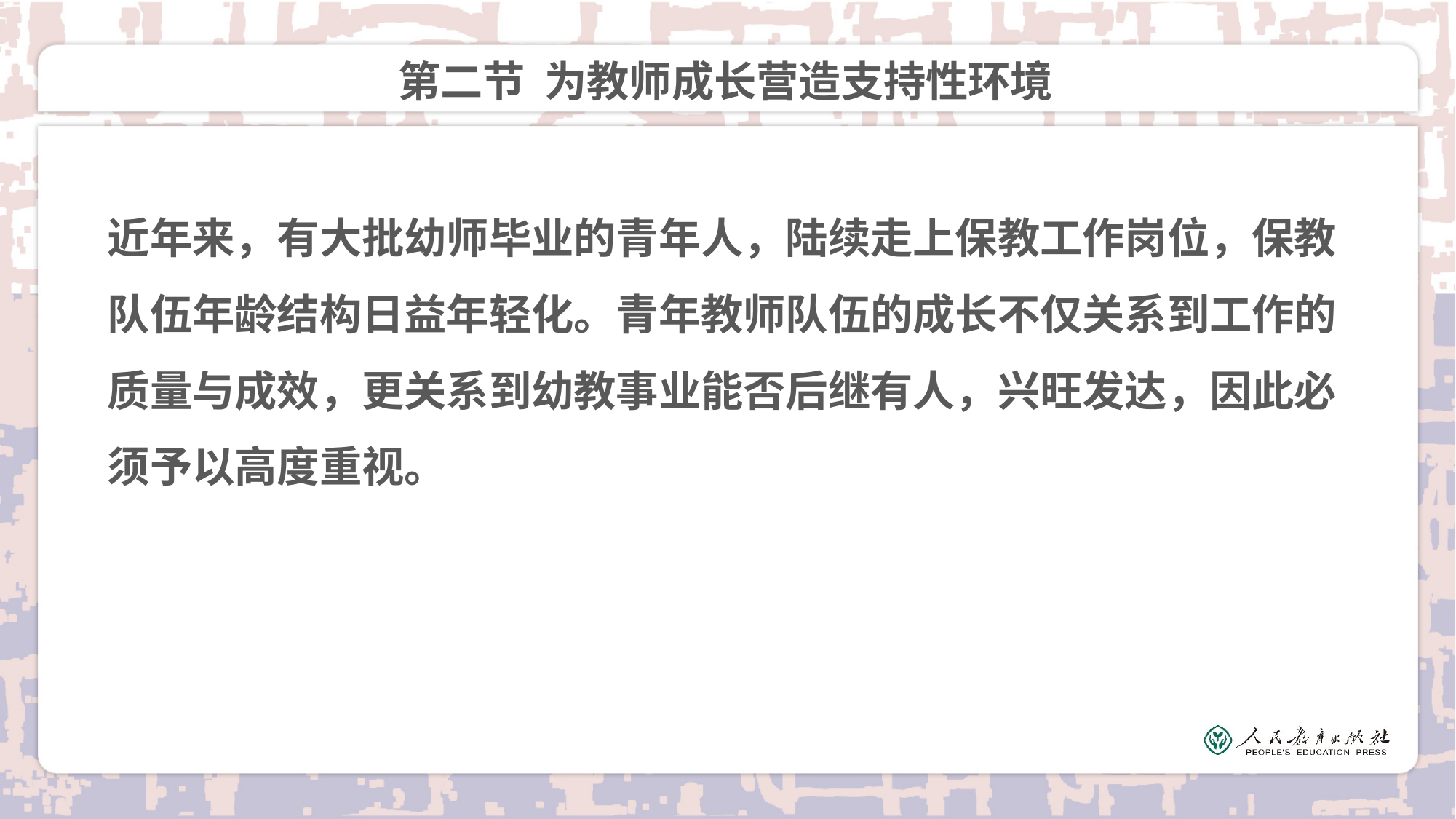

# 第二节  为教师成长营造支持性环境
近年来，有大批幼师毕业的青年人，陆续走上保教工作岗位，保教队伍年龄结构日益年轻化。青年教师队伍的成长不仅关系到工作的质量与成效，更关系到幼教事业能否后继有人，兴旺发达，因此必须予以高度重视。